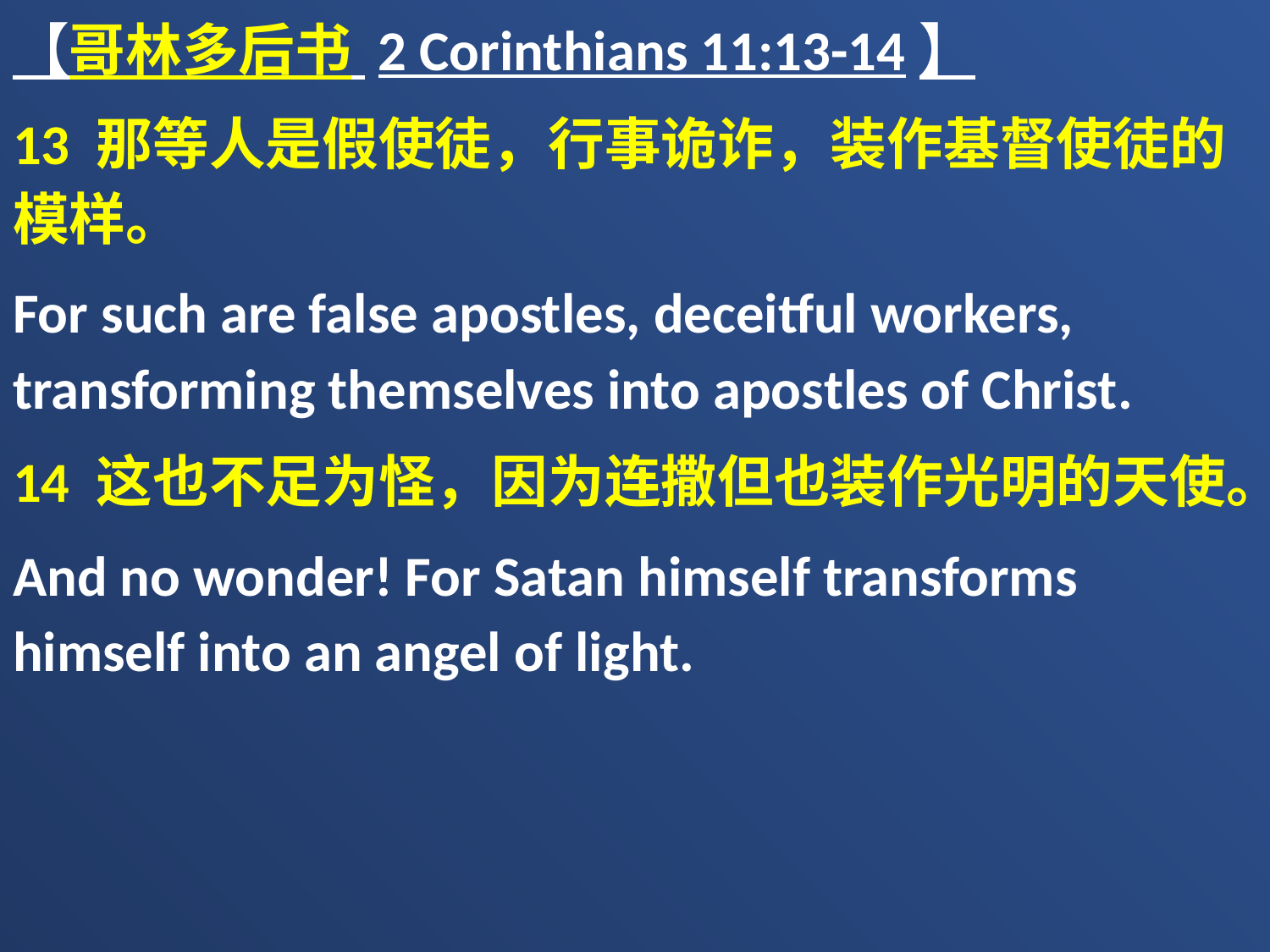

【哥林多后书 2 Corinthians 11:13-14】
13 那等人是假使徒，行事诡诈，装作基督使徒的模样。
For such are false apostles, deceitful workers, transforming themselves into apostles of Christ.
14 这也不足为怪，因为连撒但也装作光明的天使。
And no wonder! For Satan himself transforms himself into an angel of light.